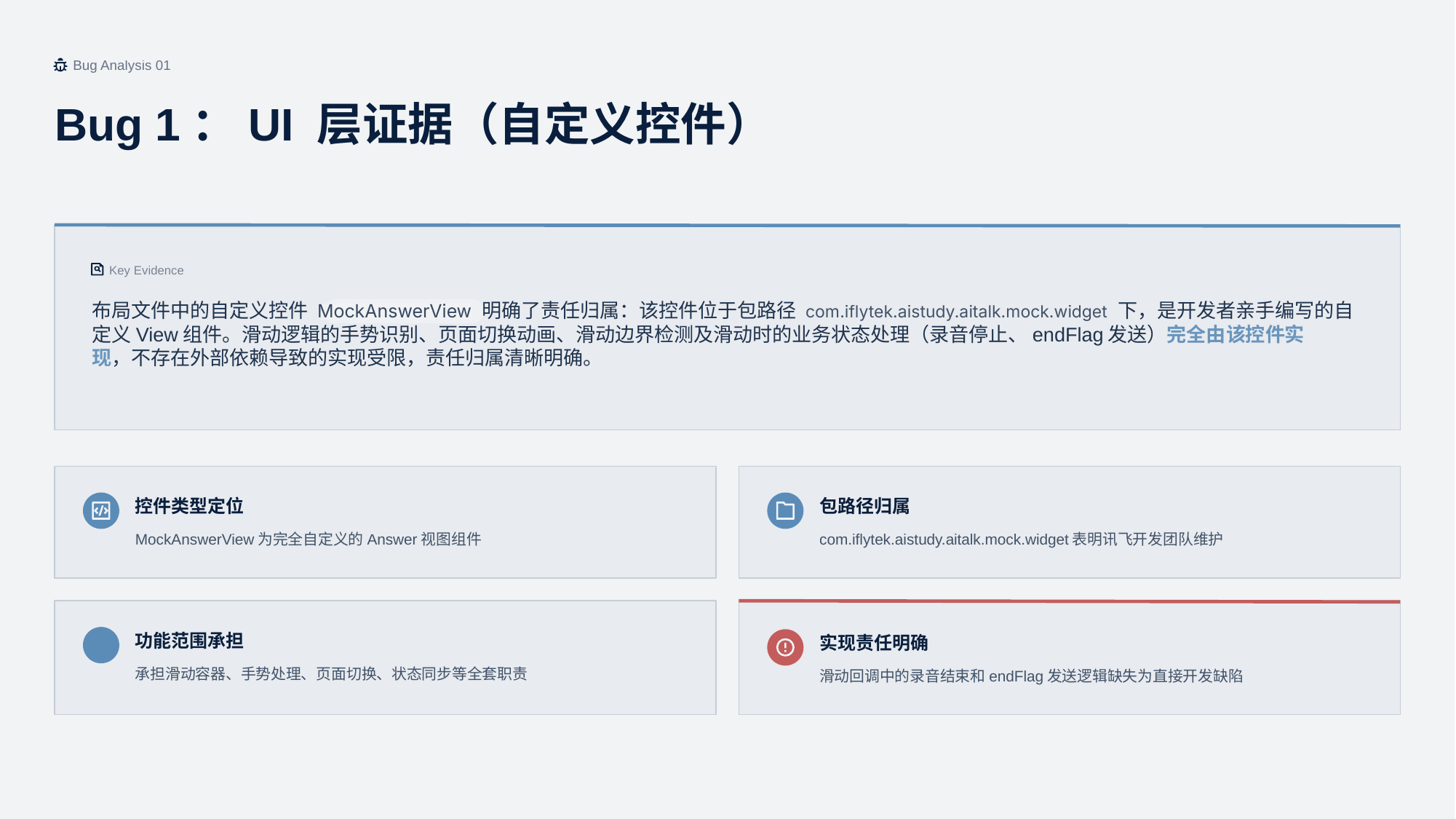

Bug Analysis 01

Bug 1：UI 层证据（自定义控件）

Key Evidence

布局文件中的自定义控件 MockAnswerView 明确了责任归属：该控件位于包路径 com.iflytek.aistudy.aitalk.mock.widget 下，是开发者亲手编写的自
定义View组件。滑动逻辑的手势识别、页面切换动画、滑动边界检测及滑动时的业务状态处理（录音停止、endFlag发送）完全由该控件实
现，不存在外部依赖导致的实现受限，责任归属清晰明确。

控件类型定位
包路径归属

MockAnswerView为完全自定义的Answer视图组件
com.iflytek.aistudy.aitalk.mock.widget表明讯飞开发团队维护

功能范围承担

实现责任明确

承担滑动容器、手势处理、页面切换、状态同步等全套职责
滑动回调中的录音结束和endFlag发送逻辑缺失为直接开发缺陷